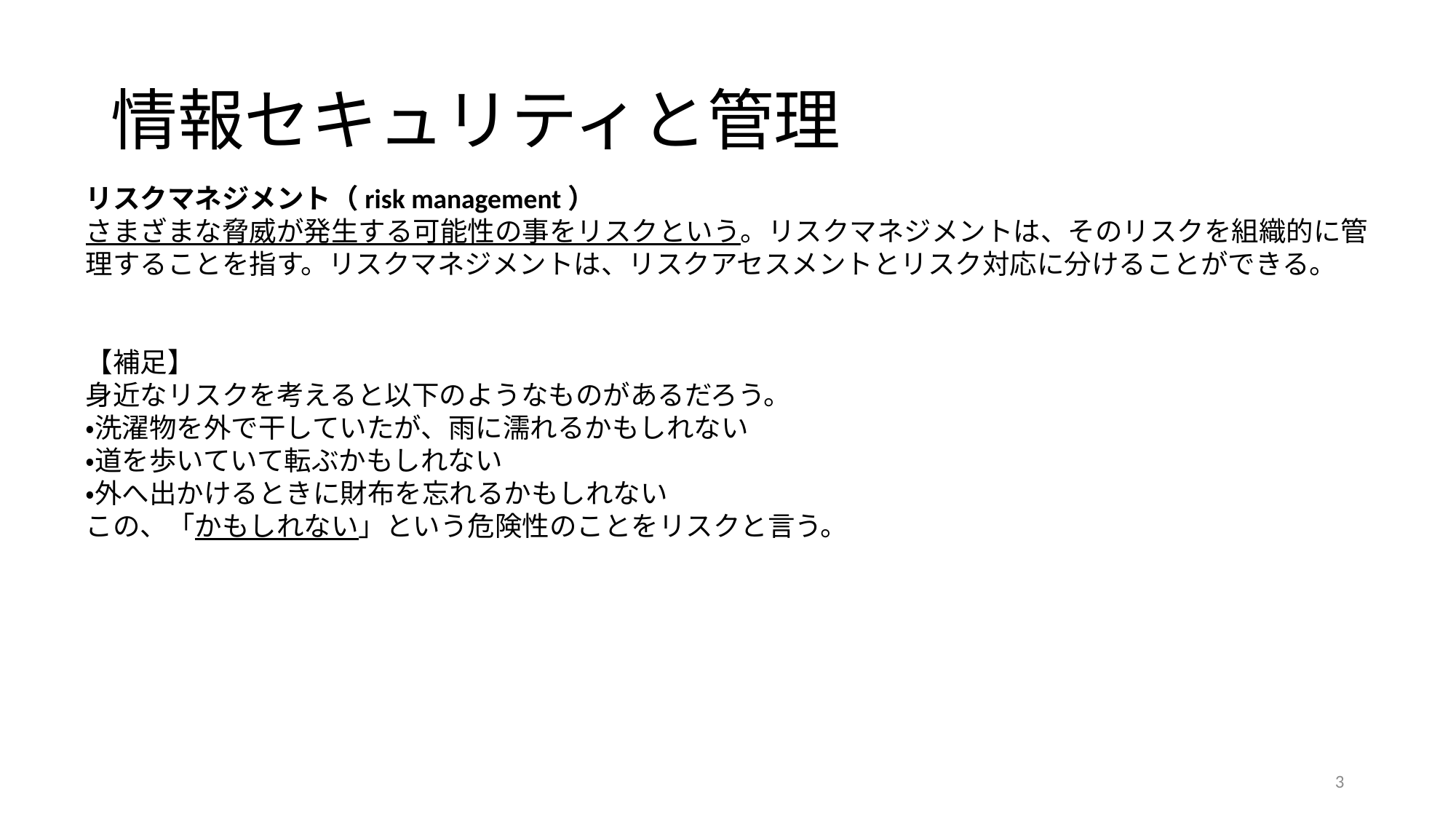

# 情報セキュリティと管理
リスクマネジメント（risk management）
さまざまな脅威が発生する可能性の事をリスクという。リスクマネジメントは、そのリスクを組織的に管理することを指す。リスクマネジメントは、リスクアセスメントとリスク対応に分けることができる。

【補足】
身近なリスクを考えると以下のようなものがあるだろう。
・洗濯物を外で干していたが、雨に濡れるかもしれない
・道を歩いていて転ぶかもしれない
・外へ出かけるときに財布を忘れるかもしれない
この、「かもしれない」という危険性のことをリスクと言う。

3